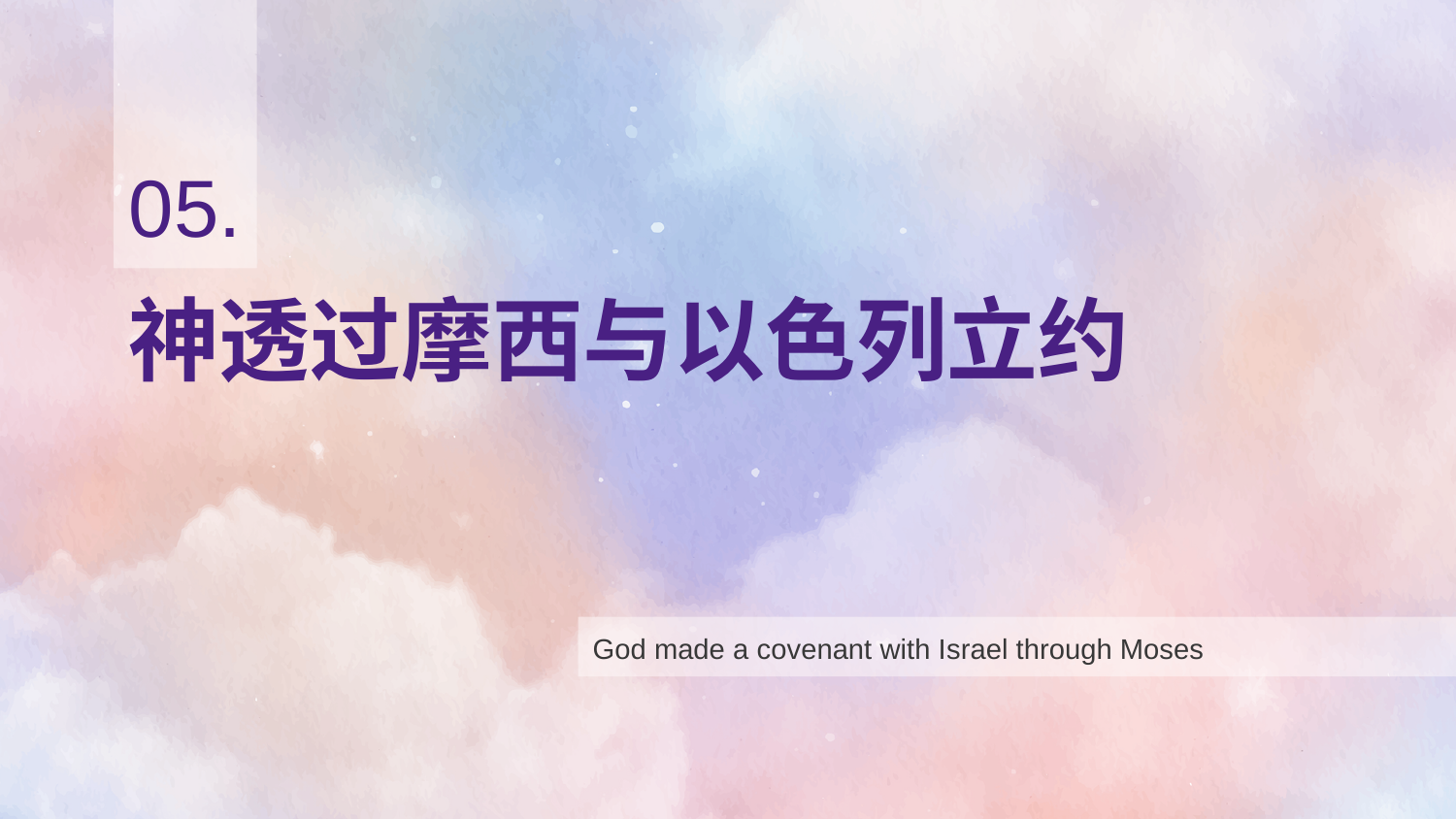

05.
# 神透过摩西与以色列立约
God made a covenant with Israel through Moses